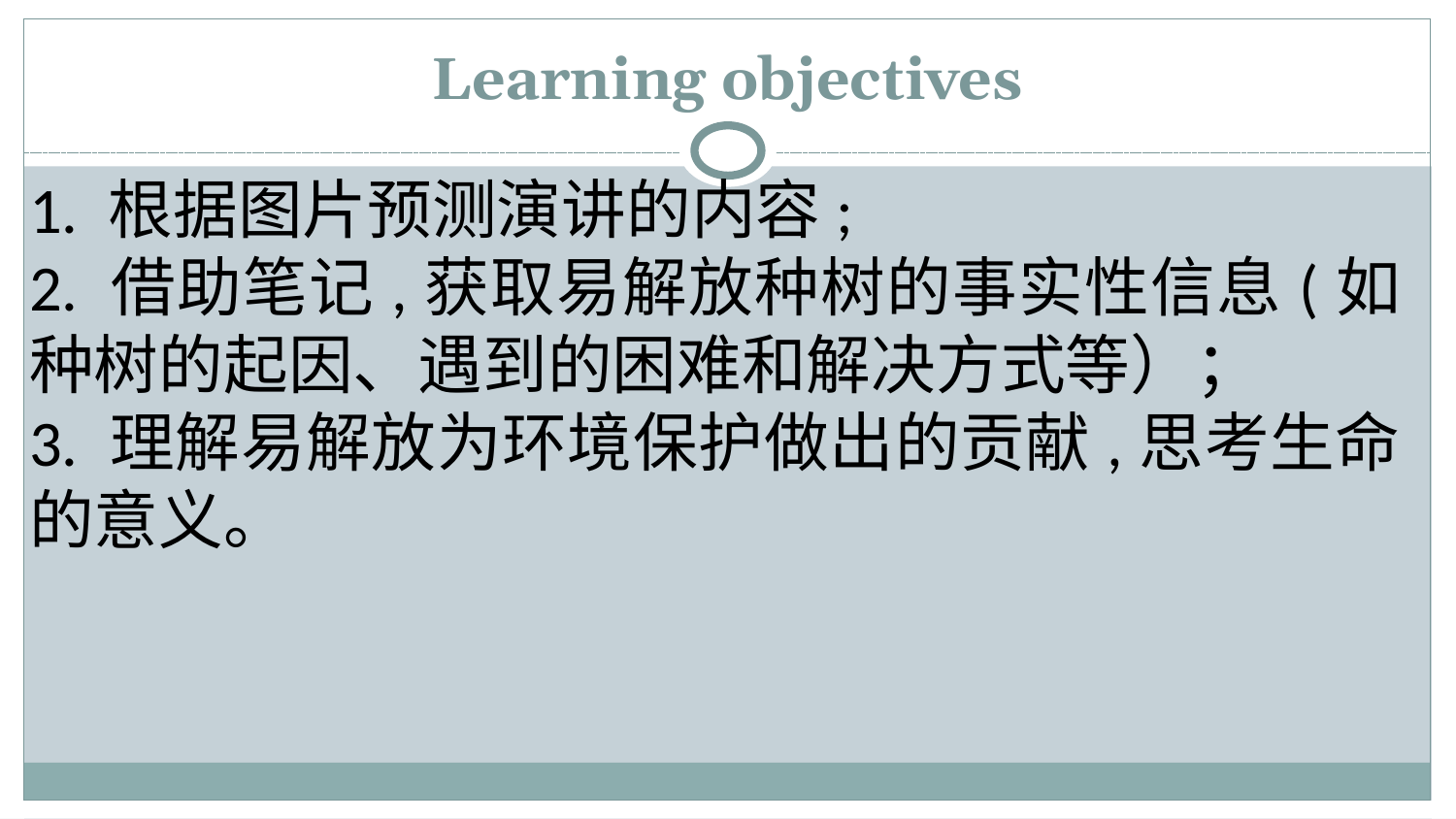

# Learning objectives
1. 根据图片预测演讲的内容;
2. 借助笔记,获取易解放种树的事实性信息(如种树的起因、遇到的困难和解决方式等）；
3. 理解易解放为环境保护做出的贡献,思考生命的意义。